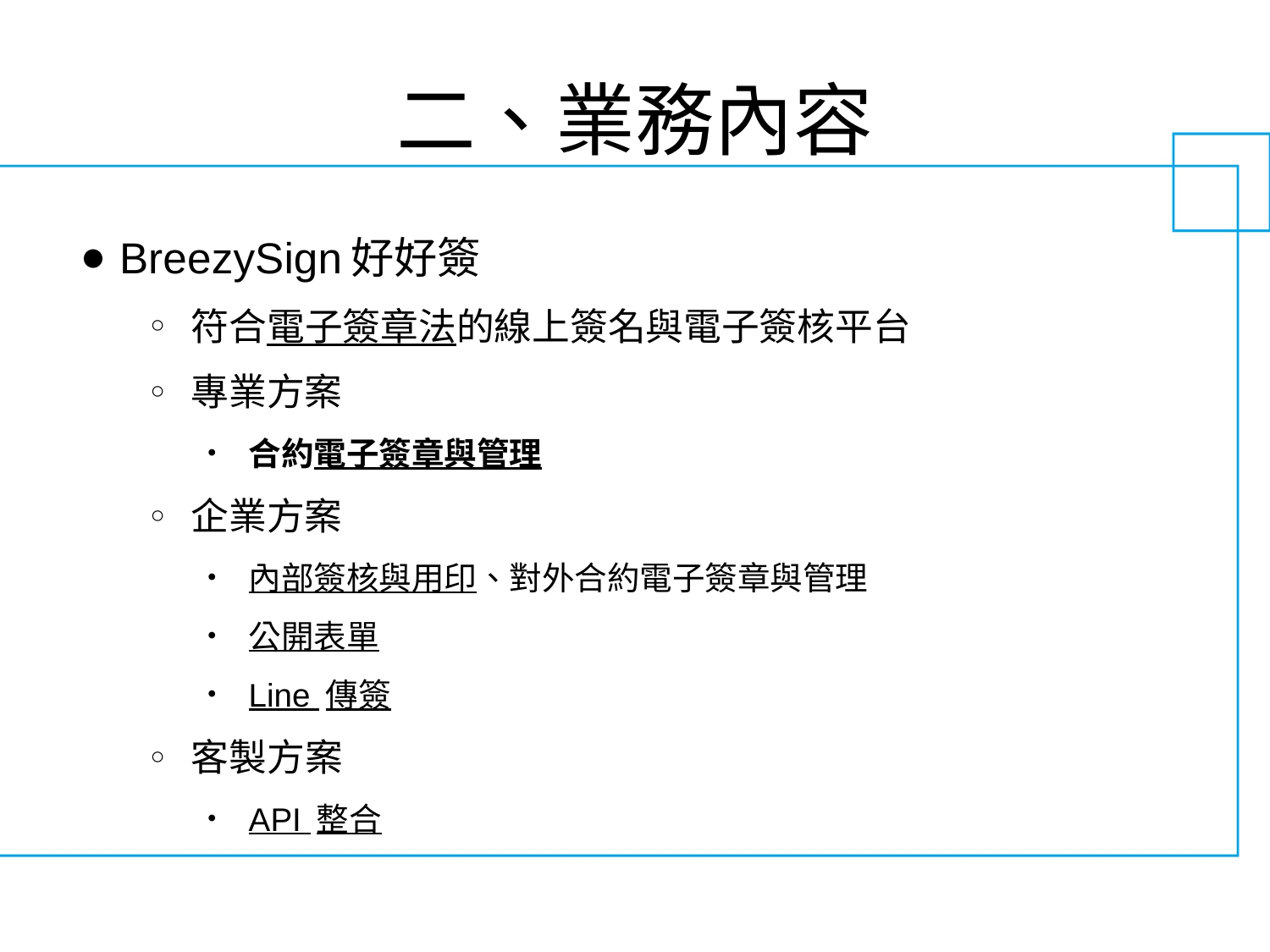

# 二、業務內容
BreezySign好好簽
符合電子簽章法的線上簽名與電子簽核平台
專業方案
合約電子簽章與管理
企業方案
內部簽核與用印、對外合約電子簽章與管理
公開表單
Line 傳簽
客製方案
API 整合